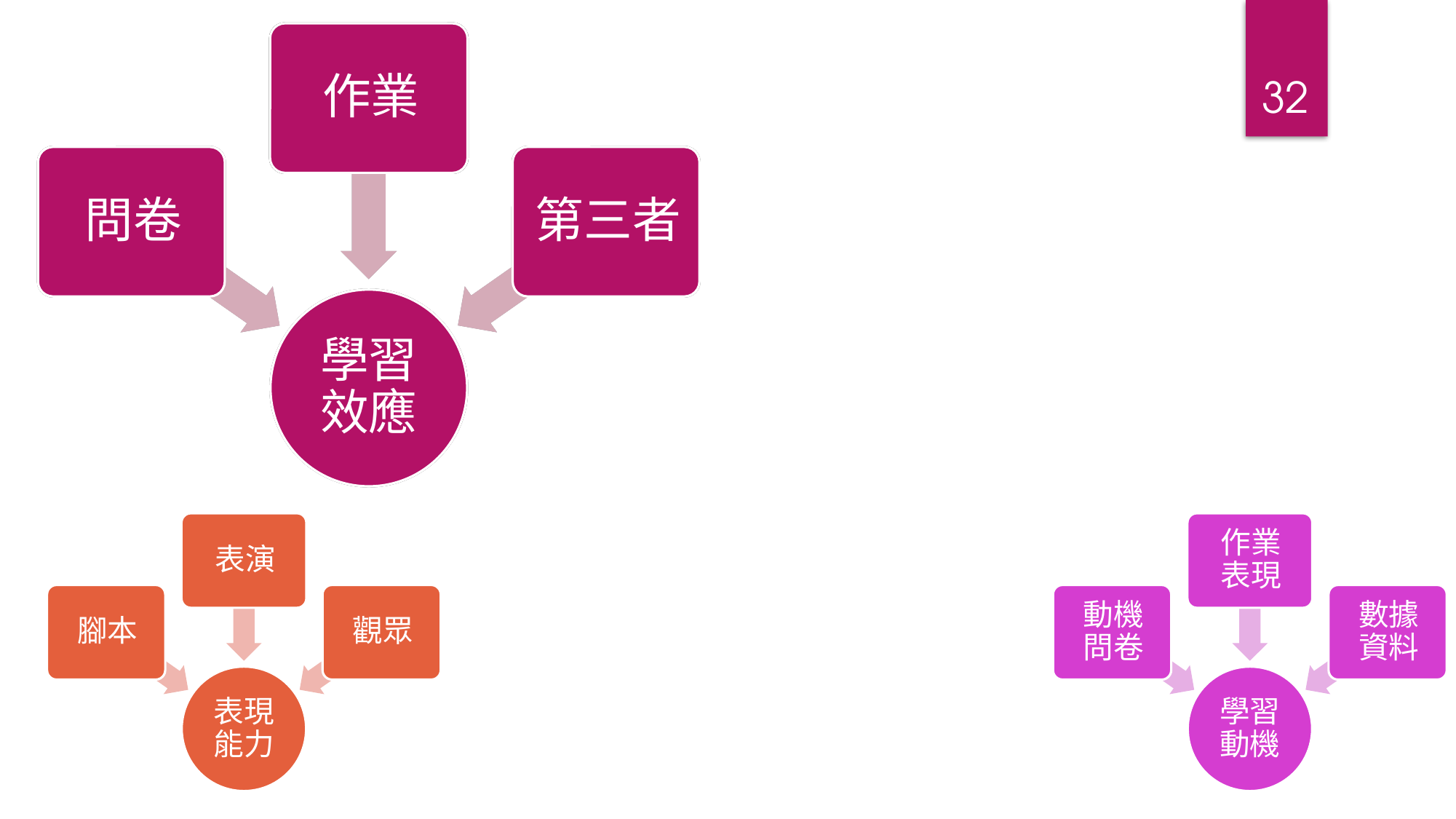

學習成效
知覺
問卷
考試
上課
觀察
設計能力
能力知覺問卷
設計的
作業評分
訪談業師或觀察者
學習效應
問卷
作業
第三者
32
表現能力
腳本
表演
觀眾
學習動機
動機
問卷
作業
表現
數據
資料